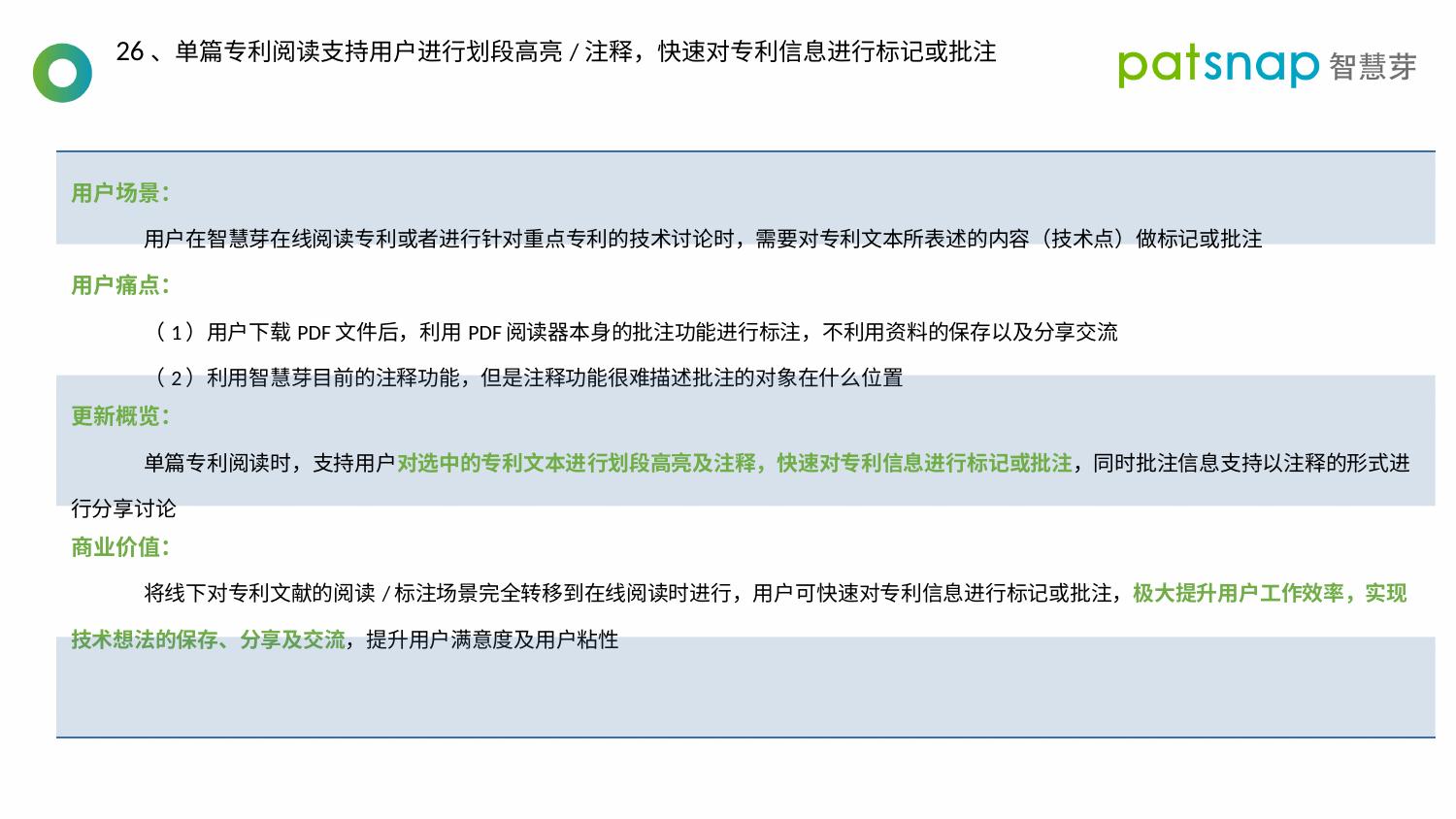

26、单篇专利阅读支持用户进行划段高亮/注释，快速对专利信息进行标记或批注
| 用户场景： 用户在智慧芽在线阅读专利或者进行针对重点专利的技术讨论时，需要对专利文本所表述的内容（技术点）做标记或批注 |
| --- |
| 用户痛点： （1）用户下载PDF文件后，利用PDF阅读器本身的批注功能进行标注，不利用资料的保存以及分享交流 （2）利用智慧芽目前的注释功能，但是注释功能很难描述批注的对象在什么位置 |
| 更新概览： 单篇专利阅读时，支持用户对选中的专利文本进行划段高亮及注释，快速对专利信息进行标记或批注，同时批注信息支持以注释的形式进行分享讨论 |
| 商业价值： 将线下对专利文献的阅读/标注场景完全转移到在线阅读时进行，用户可快速对专利信息进行标记或批注，极大提升用户工作效率，实现技术想法的保存、分享及交流，提升用户满意度及用户粘性 |
|  |